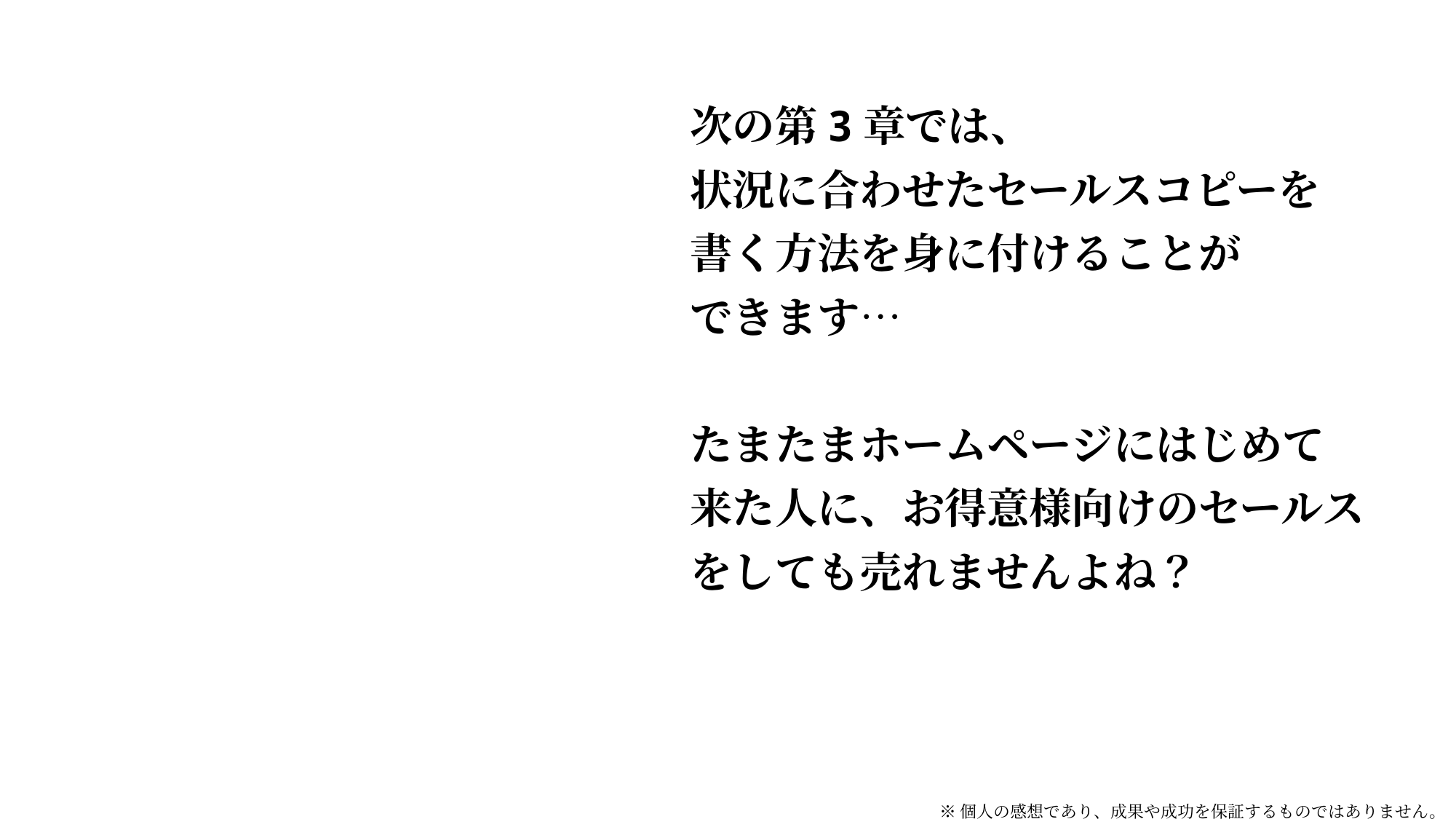

次の第3章では、
状況に合わせたセールスコピーを
書く方法を身に付けることが
できます…

たまたまホームページにはじめて
来た人に、お得意様向けのセールス
をしても売れませんよね？
※個人の感想であり、成果や成功を保証するものではありません。